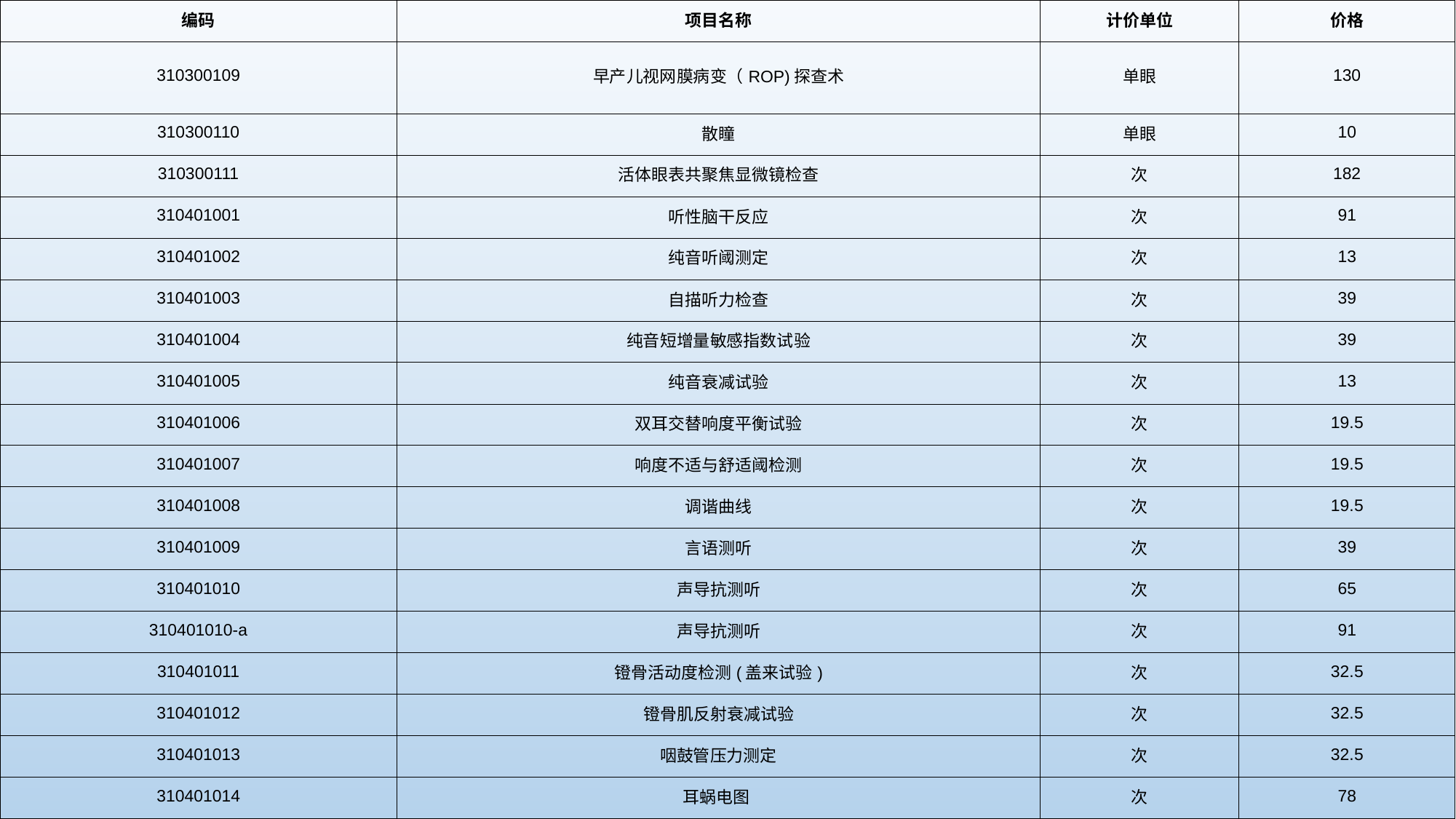

| 编码 | 项目名称 | 计价单位 | 价格 |
| --- | --- | --- | --- |
| 310300109 | 早产儿视网膜病变（ROP)探查术 | 单眼 | 130 |
| 310300110 | 散瞳 | 单眼 | 10 |
| 310300111 | 活体眼表共聚焦显微镜检查 | 次 | 182 |
| 310401001 | 听性脑干反应 | 次 | 91 |
| 310401002 | 纯音听阈测定 | 次 | 13 |
| 310401003 | 自描听力检查 | 次 | 39 |
| 310401004 | 纯音短增量敏感指数试验 | 次 | 39 |
| 310401005 | 纯音衰减试验 | 次 | 13 |
| 310401006 | 双耳交替响度平衡试验 | 次 | 19.5 |
| 310401007 | 响度不适与舒适阈检测 | 次 | 19.5 |
| 310401008 | 调谐曲线 | 次 | 19.5 |
| 310401009 | 言语测听 | 次 | 39 |
| 310401010 | 声导抗测听 | 次 | 65 |
| 310401010-a | 声导抗测听 | 次 | 91 |
| 310401011 | 镫骨活动度检测(盖来试验) | 次 | 32.5 |
| 310401012 | 镫骨肌反射衰减试验 | 次 | 32.5 |
| 310401013 | 咽鼓管压力测定 | 次 | 32.5 |
| 310401014 | 耳蜗电图 | 次 | 78 |